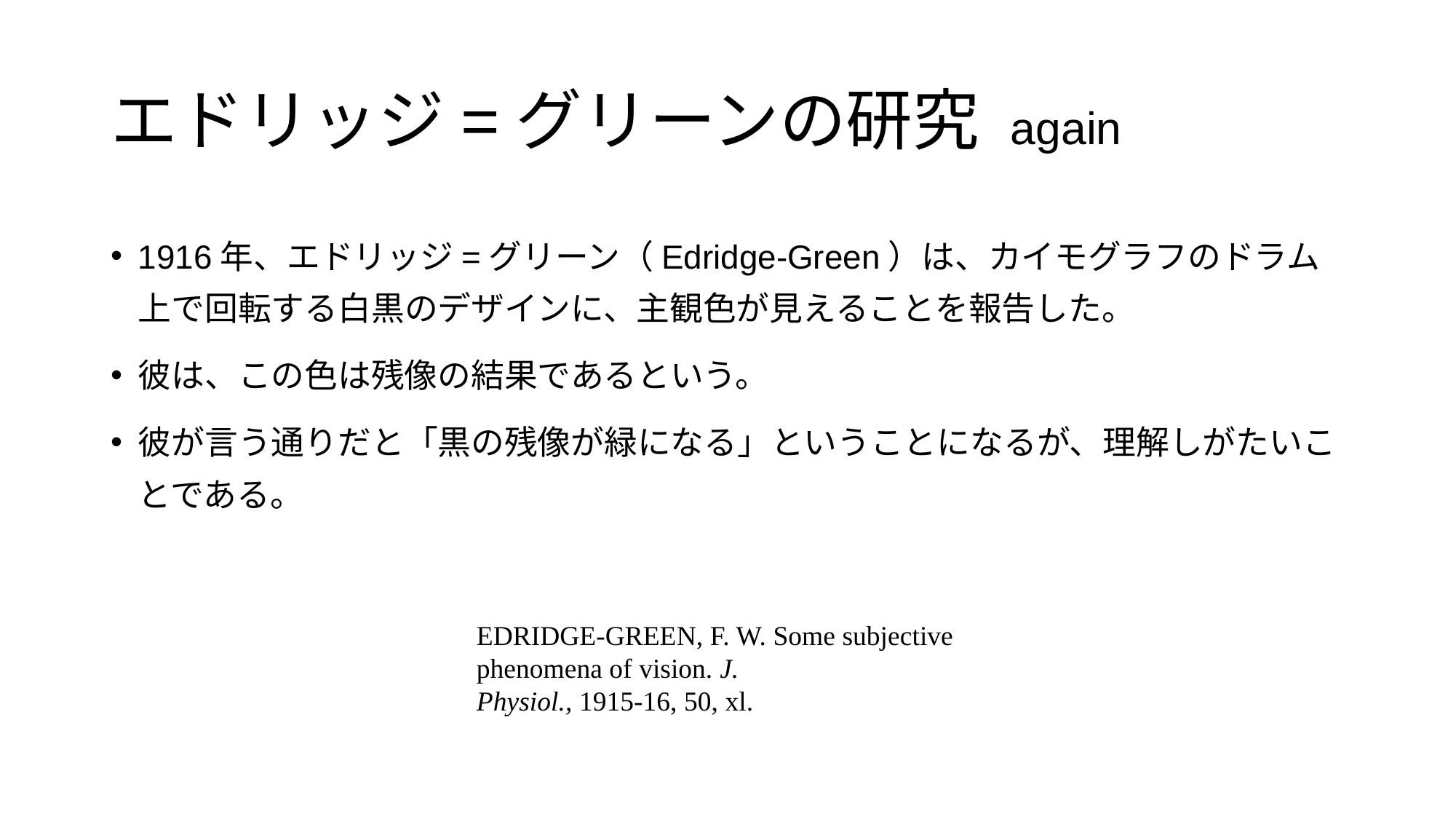

# エドリッジ=グリーンの研究 again
1916年、エドリッジ=グリーン（Edridge-Green）は、カイモグラフのドラム上で回転する白黒のデザインに、主観色が見えることを報告した。
彼は、この色は残像の結果であるという。
彼が言う通りだと「黒の残像が緑になる」ということになるが、理解しがたいことである。
EDRIDGE-GREEN, F. W. Some subjective
phenomena of vision. J.
Physiol., 1915-16, 50, xl.